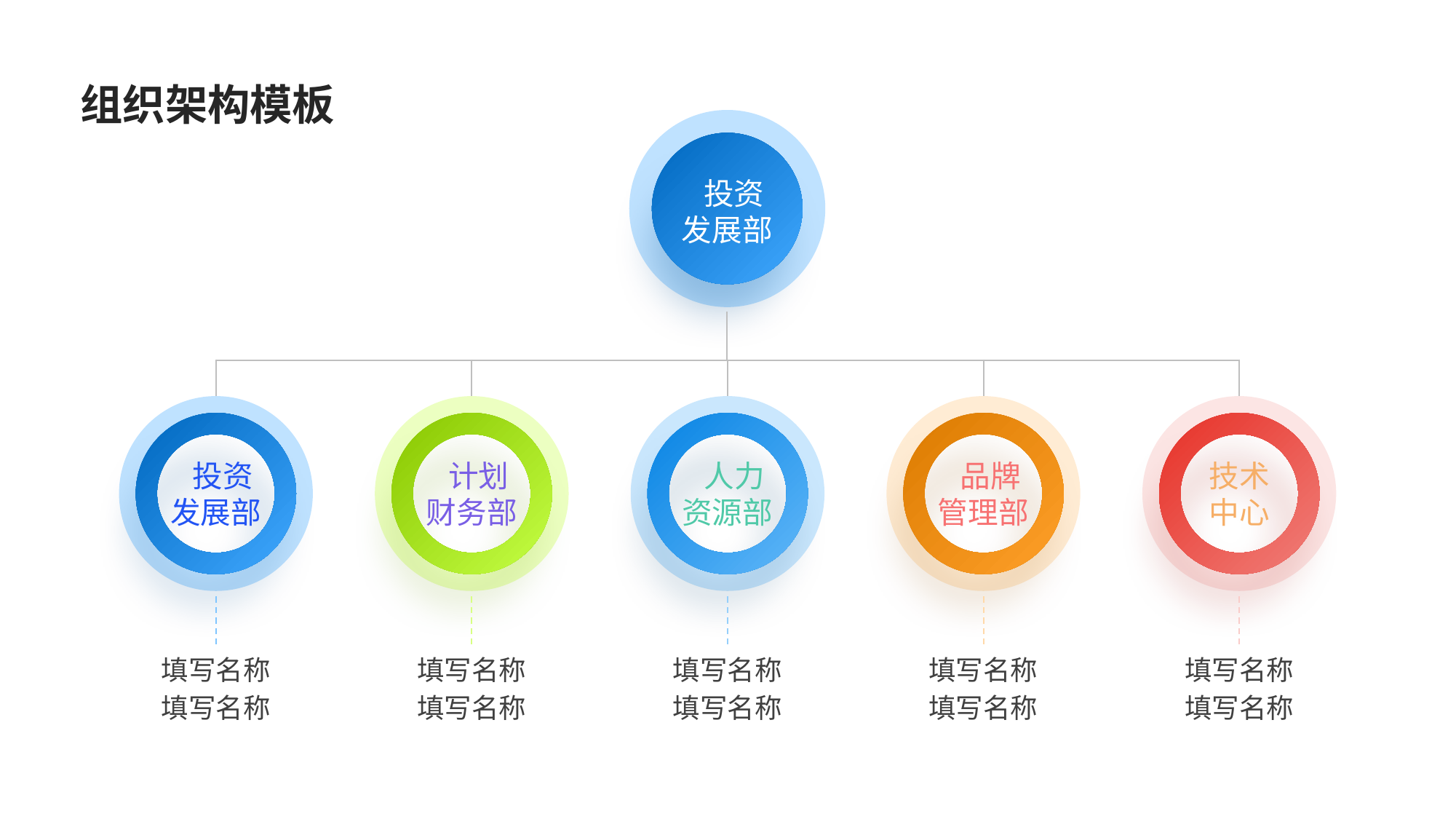

组织架构模板

  投资
发展部

  投资
发展部
  计划
财务部
  人力
资源部
  品牌
管理部
技术
中心
填写名称
填写名称
填写名称
填写名称
填写名称
填写名称
填写名称
填写名称
填写名称
填写名称